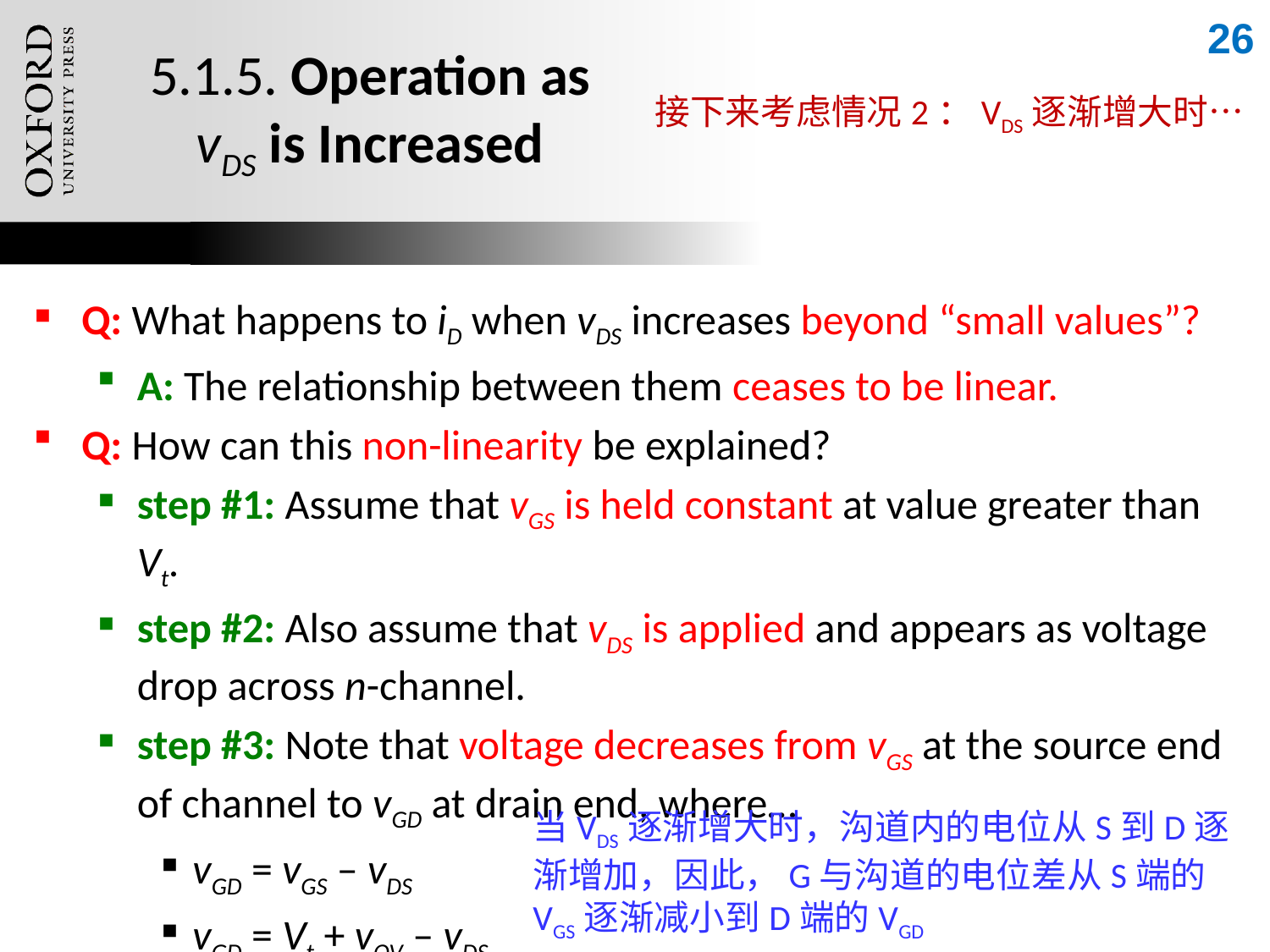

26
# 5.1.5. Operation as vDS is Increased
接下来考虑情况2：VDS逐渐增大时…
Q: What happens to iD when vDS increases beyond “small values”?
A: The relationship between them ceases to be linear.
Q: How can this non-linearity be explained?
step #1: Assume that vGS is held constant at value greater than Vt.
step #2: Also assume that vDS is applied and appears as voltage drop across n-channel.
step #3: Note that voltage decreases from vGS at the source end of channel to vGD at drain end, where…
vGD = vGS – vDS
vGD = Vt + vOV – vDS
当VDS逐渐增大时，沟道内的电位从S到D逐渐增加，因此，G与沟道的电位差从S端的VGS逐渐减小到D端的VGD

Oxford University Publishing
Microelectronic Circuits by Adel S. Sedra and Kenneth C. Smith (0195323033)